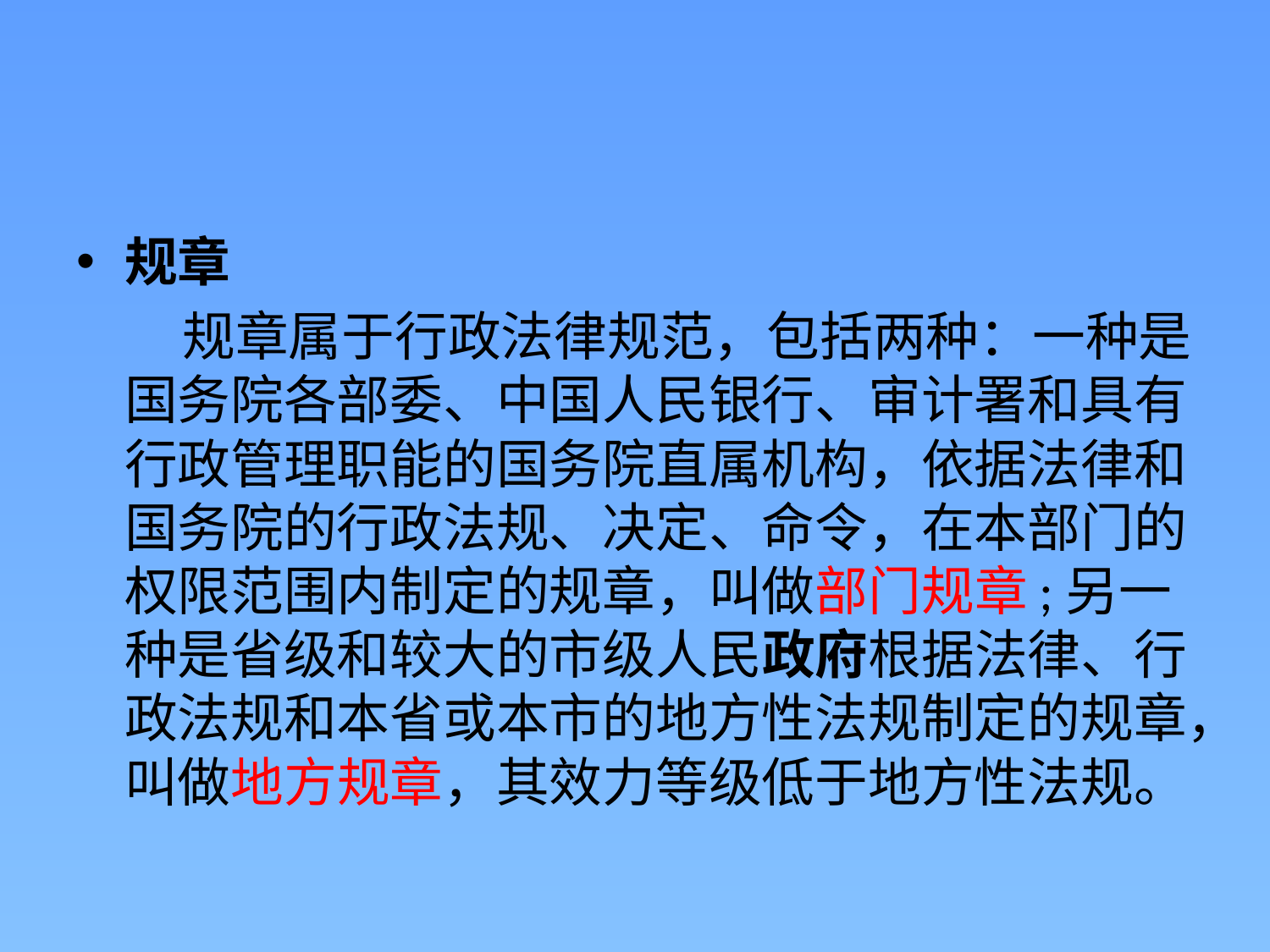

#
规章
　　规章属于行政法律规范，包括两种：一种是国务院各部委、中国人民银行、审计署和具有行政管理职能的国务院直属机构，依据法律和国务院的行政法规、决定、命令，在本部门的权限范围内制定的规章，叫做部门规章;另一种是省级和较大的市级人民政府根据法律、行政法规和本省或本市的地方性法规制定的规章，叫做地方规章，其效力等级低于地方性法规。